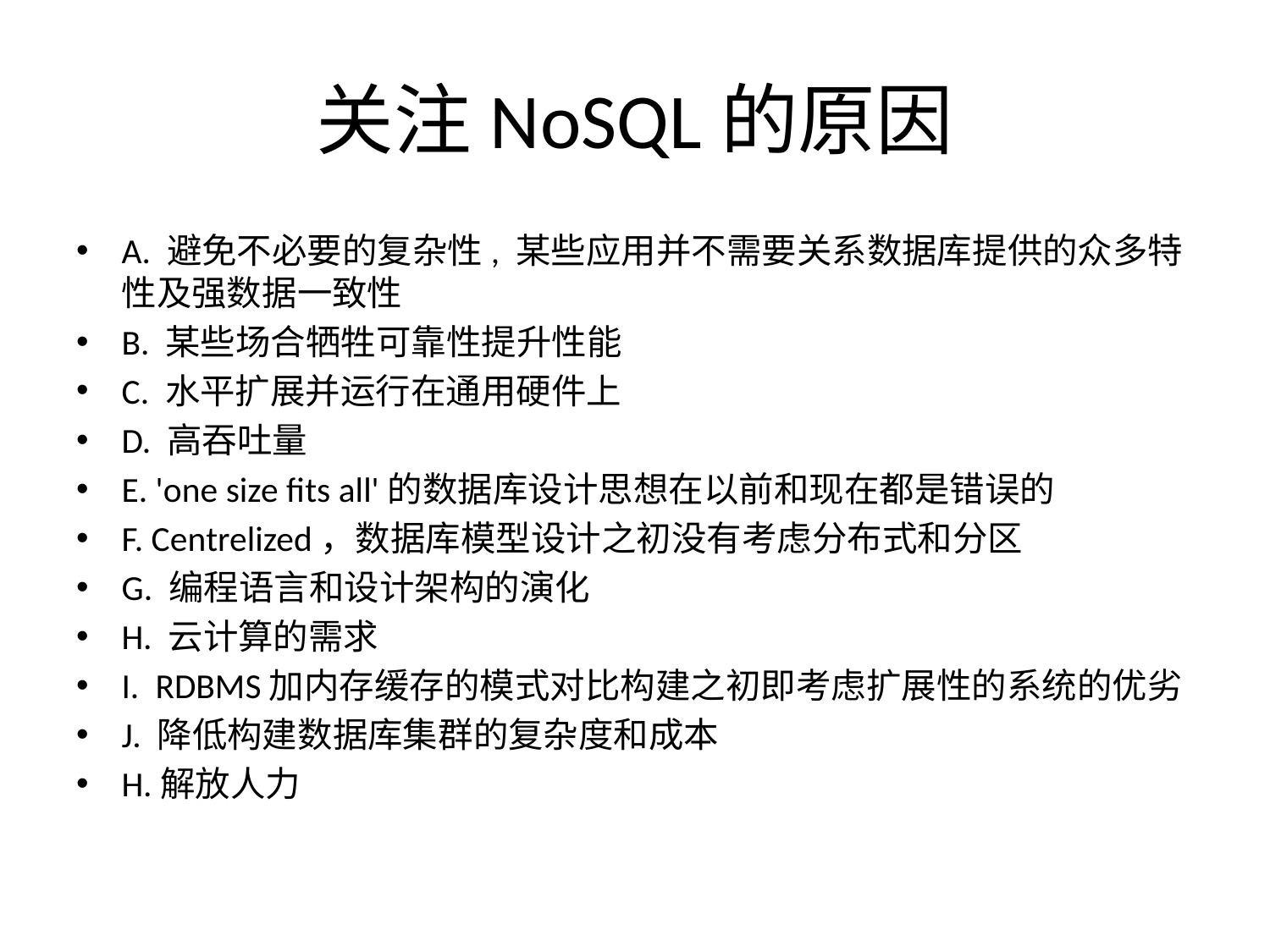

# 关注NoSQL的原因
A. 避免不必要的复杂性, 某些应用并不需要关系数据库提供的众多特性及强数据一致性
B. 某些场合牺牲可靠性提升性能
C. 水平扩展并运行在通用硬件上
D. 高吞吐量
E. 'one size fits all'的数据库设计思想在以前和现在都是错误的
F. Centrelized，数据库模型设计之初没有考虑分布式和分区
G. 编程语言和设计架构的演化
H. 云计算的需求
I.  RDBMS加内存缓存的模式对比构建之初即考虑扩展性的系统的优劣
J. 降低构建数据库集群的复杂度和成本
H.解放人力